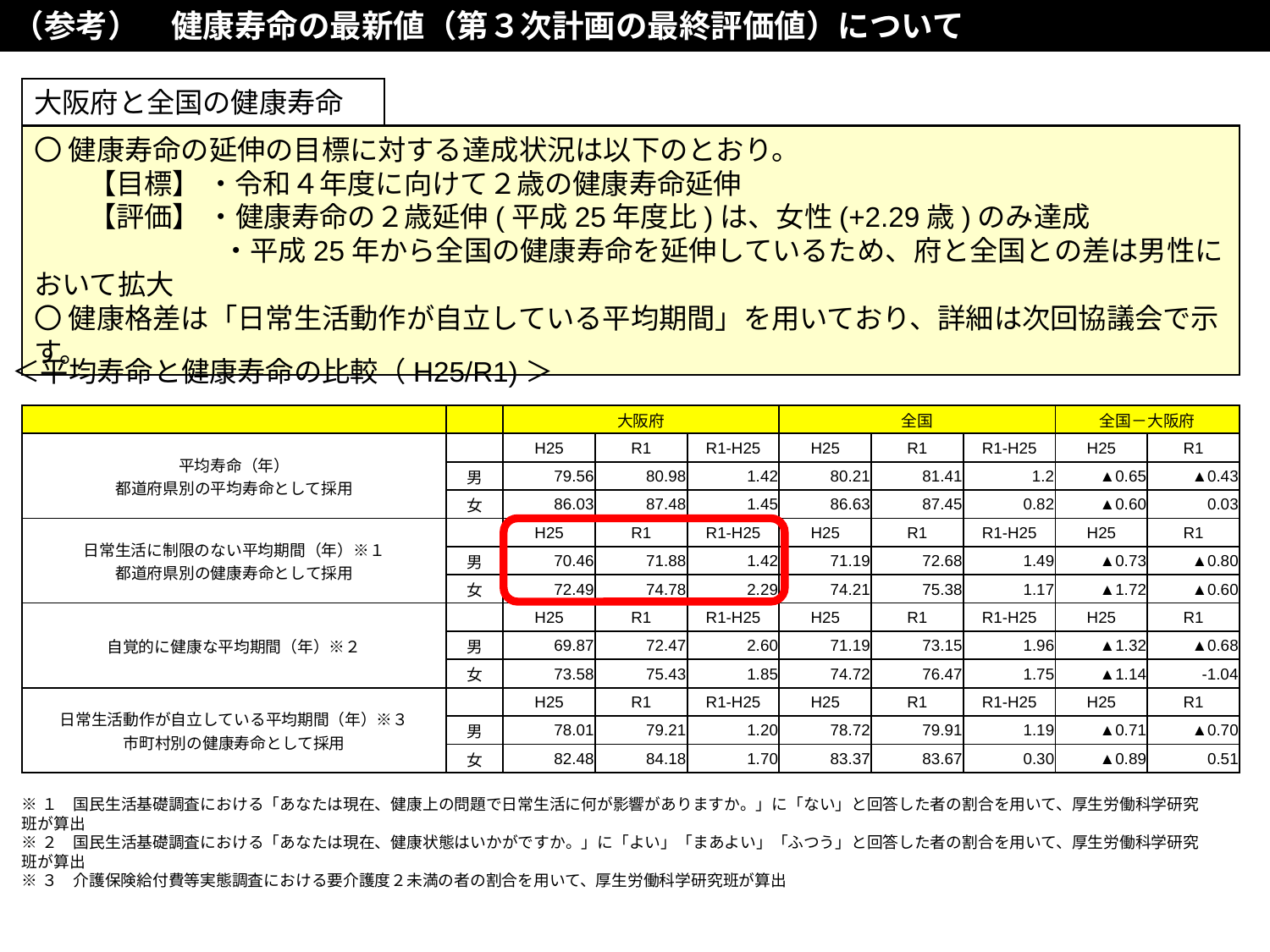

（参考）　健康寿命の最新値（第３次計画の最終評価値）について
大阪府と全国の健康寿命
〇 健康寿命の延伸の目標に対する達成状況は以下のとおり。
 　  【目標】 ・令和４年度に向けて２歳の健康寿命延伸
 　  【評価】 ・健康寿命の２歳延伸(平成25年度比)は、女性(+2.29歳)のみ達成
　　　  　　　 ・平成25年から全国の健康寿命を延伸しているため、府と全国との差は男性において拡大
〇 健康格差は「日常生活動作が自立している平均期間」を用いており、詳細は次回協議会で示す。
＜平均寿命と健康寿命の比較（H25/R1)＞
|  |  | 大阪府 |  |  | 全国 |  |  | 全国－大阪府 |  |
| --- | --- | --- | --- | --- | --- | --- | --- | --- | --- |
| 平均寿命（年） 都道府県別の平均寿命として採用 |  | H25 | R1 | R1-H25 | H25 | R1 | R1-H25 | H25 | R1 |
|  | 男 | 79.56 | 80.98 | 1.42 | 80.21 | 81.41 | 1.2 | ▲0.65 | ▲0.43 |
|  | 女 | 86.03 | 87.48 | 1.45 | 86.63 | 87.45 | 0.82 | ▲0.60 | 0.03 |
| 日常生活に制限のない平均期間（年）※１ 都道府県別の健康寿命として採用 |  | H25 | R1 | R1-H25 | H25 | R1 | R1-H25 | H25 | R1 |
|  | 男 | 70.46 | 71.88 | 1.42 | 71.19 | 72.68 | 1.49 | ▲0.73 | ▲0.80 |
|  | 女 | 72.49 | 74.78 | 2.29 | 74.21 | 75.38 | 1.17 | ▲1.72 | ▲0.60 |
| 自覚的に健康な平均期間（年）※２ |  | H25 | R1 | R1-H25 | H25 | R1 | R1-H25 | H25 | R1 |
|  | 男 | 69.87 | 72.47 | 2.60 | 71.19 | 73.15 | 1.96 | ▲1.32 | ▲0.68 |
|  | 女 | 73.58 | 75.43 | 1.85 | 74.72 | 76.47 | 1.75 | ▲1.14 | -1.04 |
| 日常生活動作が自立している平均期間（年）※３ 市町村別の健康寿命として採用 |  | H25 | R1 | R1-H25 | H25 | R1 | R1-H25 | H25 | R1 |
|  | 男 | 78.01 | 79.21 | 1.20 | 78.72 | 79.91 | 1.19 | ▲0.71 | ▲0.70 |
|  | 女 | 82.48 | 84.18 | 1.70 | 83.37 | 83.67 | 0.30 | ▲0.89 | 0.51 |

※１　国民生活基礎調査における「あなたは現在、健康上の問題で日常生活に何が影響がありますか。」に「ない」と回答した者の割合を用いて、厚生労働科学研究班が算出
※２　国民生活基礎調査における「あなたは現在、健康状態はいかがですか。」に「よい」「まあよい」「ふつう」と回答した者の割合を用いて、厚生労働科学研究班が算出
※３　介護保険給付費等実態調査における要介護度２未満の者の割合を用いて、厚生労働科学研究班が算出